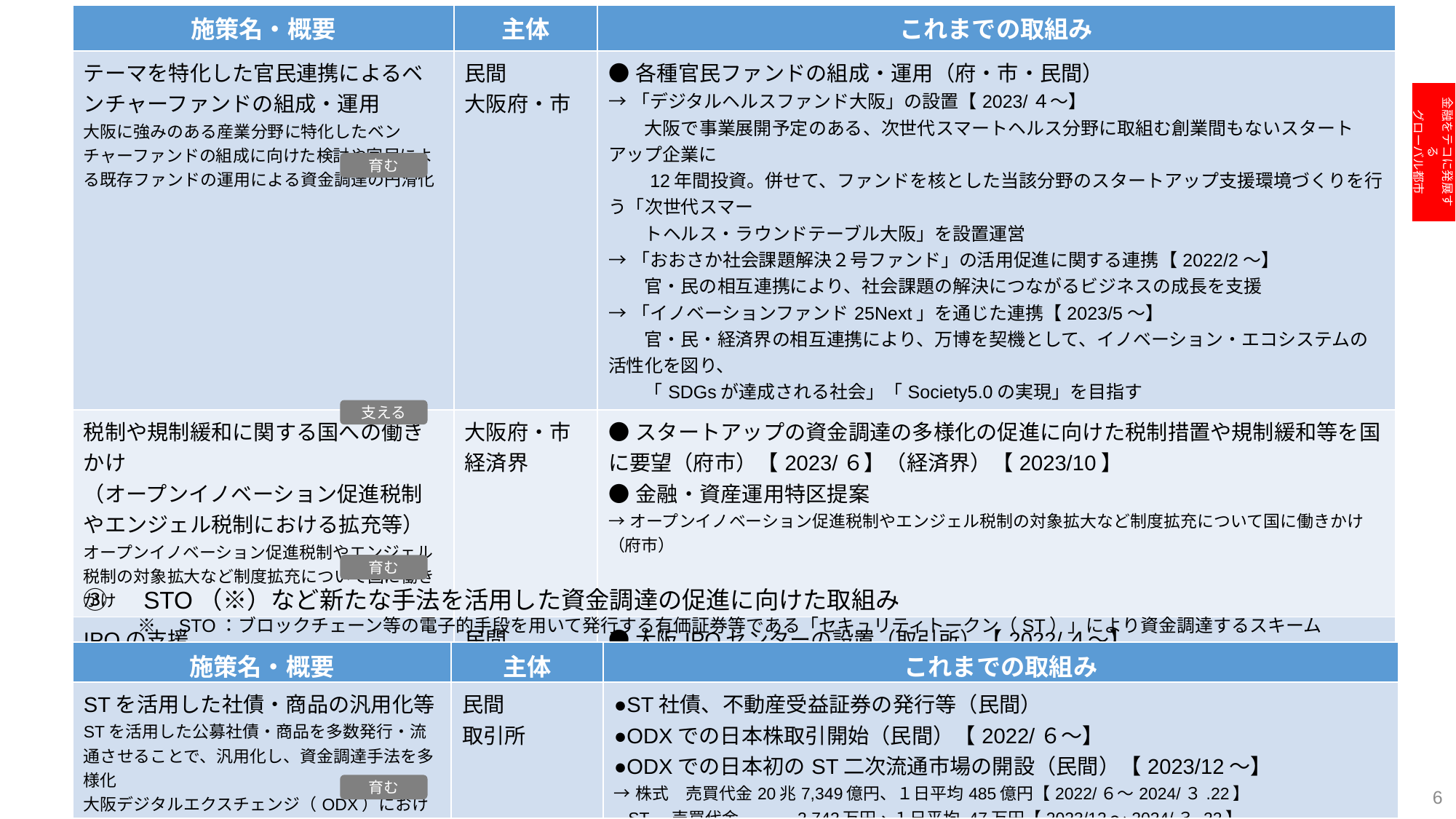

| 施策名・概要 | 主体 | これまでの取組み |
| --- | --- | --- |
| テーマを特化した官民連携によるベンチャーファンドの組成・運用 大阪に強みのある産業分野に特化したベンチャーファンドの組成に向けた検討や官民による既存ファンドの運用による資金調達の円滑化 | 民間 大阪府・市 | ●各種官民ファンドの組成・運用（府・市・民間） →「デジタルヘルスファンド大阪」の設置【2023/４～】 　　大阪で事業展開予定のある、次世代スマートヘルス分野に取組む創業間もないスタートアップ企業に 　　12年間投資。併せて、ファンドを核とした当該分野のスタートアップ支援環境づくりを行う「次世代スマー 　　トヘルス・ラウンドテーブル大阪」を設置運営 →「おおさか社会課題解決２号ファンド」の活用促進に関する連携【2022/2～】 　　官・民の相互連携により、社会課題の解決につながるビジネスの成長を支援　 →「イノベーションファンド25Next」を通じた連携【2023/5～】 　　官・民・経済界の相互連携により、万博を契機として、イノベーション・エコシステムの活性化を図り、 　　「SDGsが達成される社会」「Society5.0の実現」を目指す |
| 税制や規制緩和に関する国への働きかけ （オープンイノベーション促進税制やエンジェル税制における拡充等） オープンイノベーション促進税制やエンジェル税制の対象拡大など制度拡充について国に働きかけ | 大阪府・市 経済界 | ●スタートアップの資金調達の多様化の促進に向けた税制措置や規制緩和等を国に要望（府市）【2023/６】（経済界）【2023/10】 ●金融・資産運用特区提案 →オープンイノベーション促進税制やエンジェル税制の対象拡大など制度拡充について国に働きかけ（府市） |
| IPOの支援 相談窓口の設置や、官民連携したセミナーの開催、個別支援などによりスタートアップのIPOを促進 | 民間 取引所 | ●大阪IPOセンターの設置（取引所）【2022/４～】 →関西のIPO件数は、2022年11社、2023年19社と増加傾向 ●大阪スタートアップ成長支援塾の開催（取引所・府市）【2023/１～】 →スタートアップ企業15社に対し、資金調達から企業の成長戦略（IPO・M＆A）まで企業価値向上などを テーマに体系的に学ぶことができるプログラムを提供 　 2024/１より第二期を開始（参加スタートアップ企業数：15社） ●J-Startup KANSAI、大阪スタートアップ・エコシステムコンソーシアム等への参画（民間） |
金融をテコに発展する
グローバル都市
育む
支える
育む
③　STO（※）など新たな手法を活用した資金調達の促進に向けた取組み
　　　※　STO：ブロックチェーン等の電子的手段を用いて発行する有価証券等である「セキュリティトークン（ST）」により資金調達するスキーム
| 施策名・概要 | 主体 | これまでの取組み |
| --- | --- | --- |
| STを活用した社債・商品の汎用化等 STを活用した公募社債・商品を多数発行・流通させることで、汎用化し、資金調達手法を多様化 大阪デジタルエクスチェンジ（ODX）におけるSTを活用した商品取扱いの検討 | 民間 取引所 | ●ST社債、不動産受益証券の発行等（民間） ●ODXでの日本株取引開始（民間）【2022/６～】 ●ODXでの日本初のST二次流通市場の開設（民間）【2023/12～】 →株式　売買代金20兆7,349億円、１日平均485億円【2022/６～2024/３.22】 ST 売買代金 　　　2,742万円、１日平均 47万円【2023/12～2024/３.22】 |
6
育む
6